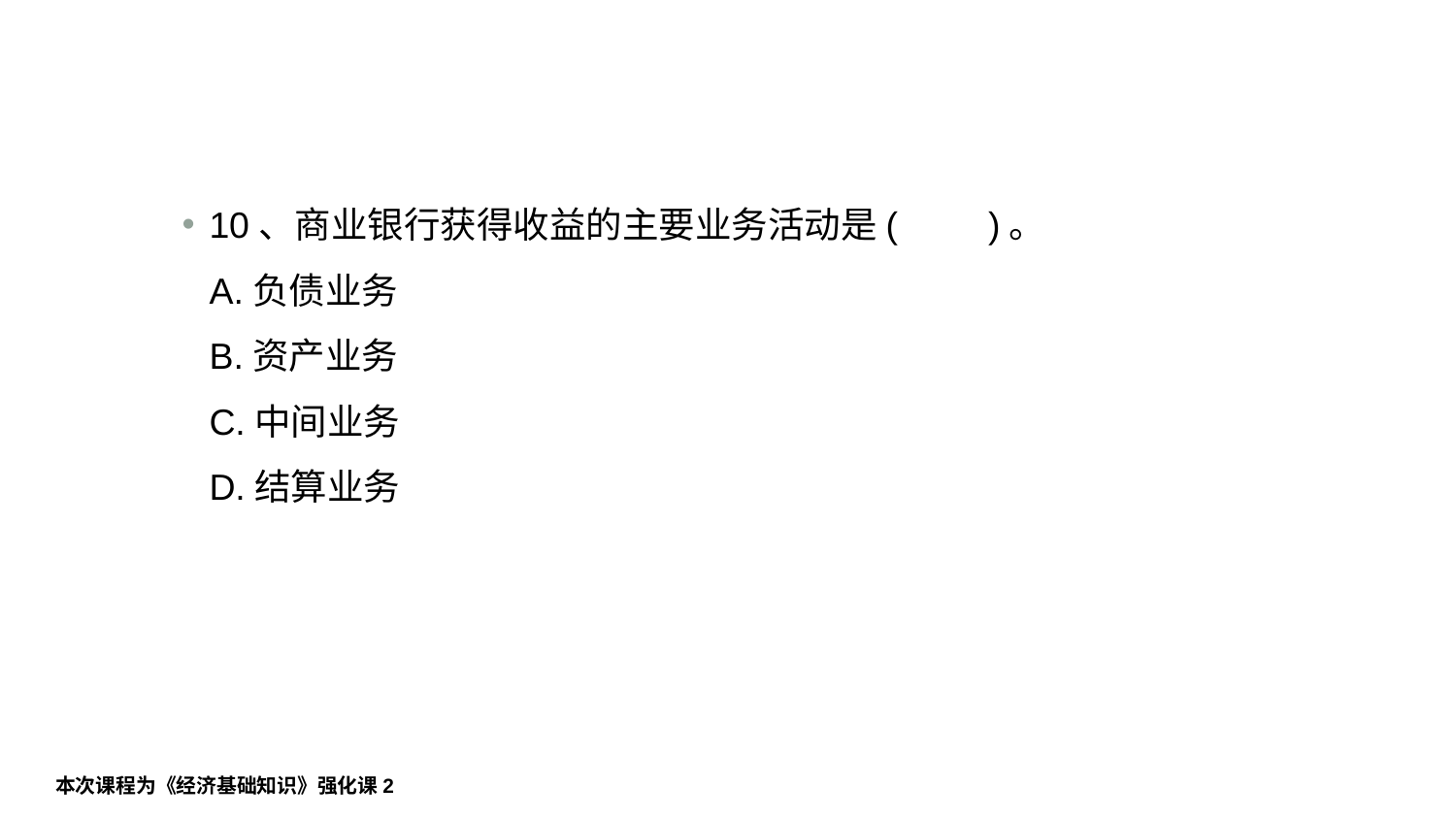

#
10、商业银行获得收益的主要业务活动是(　　)。
A.负债业务
B.资产业务
C.中间业务
D.结算业务